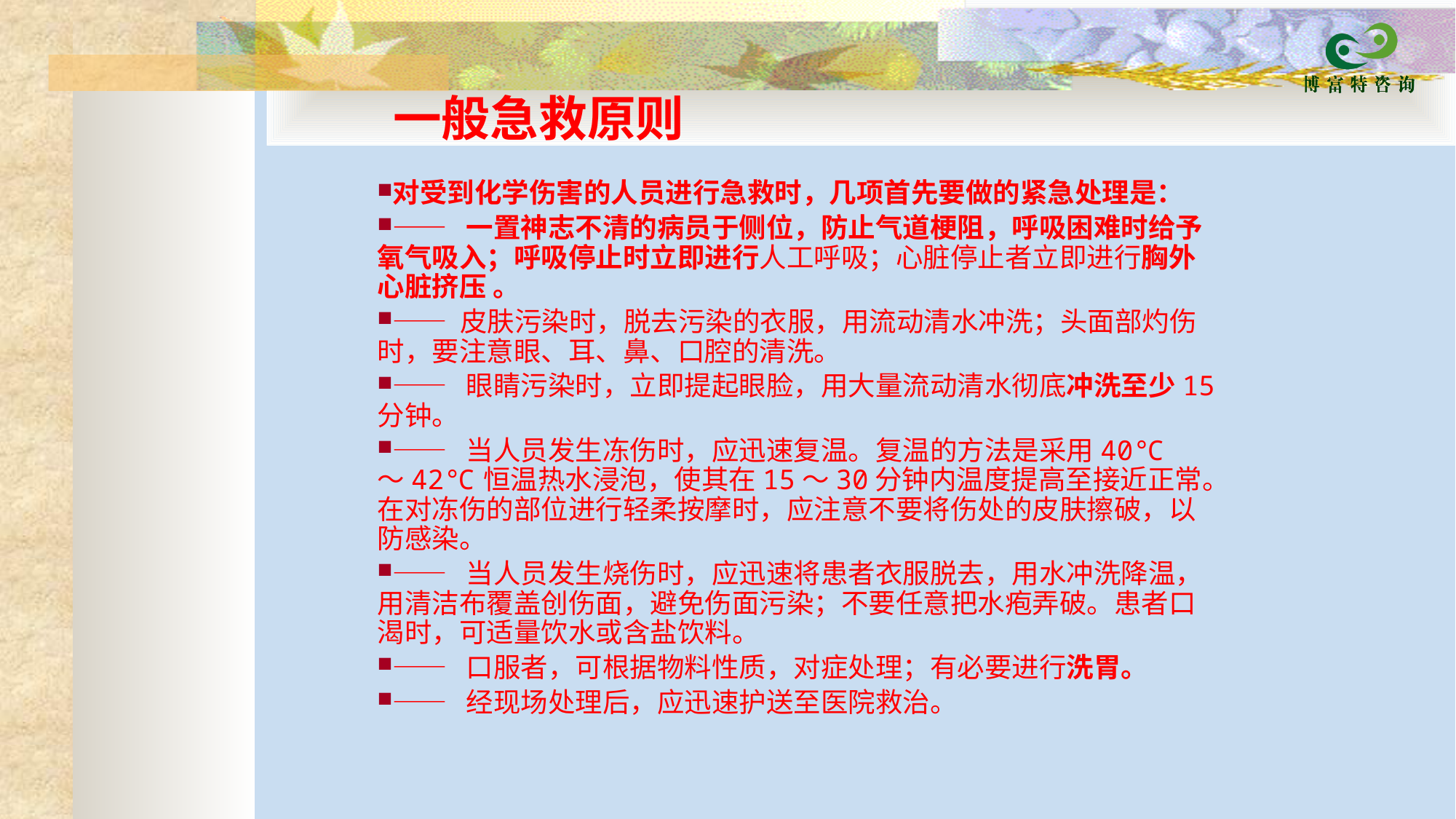

一般急救原则
对受到化学伤害的人员进行急救时，几项首先要做的紧急处理是：
——  一置神志不清的病员于侧位，防止气道梗阻，呼吸困难时给予氧气吸入；呼吸停止时立即进行人工呼吸；心脏停止者立即进行胸外心脏挤压 。
—— 皮肤污染时，脱去污染的衣服，用流动清水冲洗；头面部灼伤时，要注意眼、耳、鼻、口腔的清洗。
——  眼睛污染时，立即提起眼脸，用大量流动清水彻底冲洗至少15分钟。
——  当人员发生冻伤时，应迅速复温。复温的方法是采用40℃ ～42℃恒温热水浸泡，使其在15～30分钟内温度提高至接近正常。在对冻伤的部位进行轻柔按摩时，应注意不要将伤处的皮肤擦破，以防感染。
——  当人员发生烧伤时，应迅速将患者衣服脱去，用水冲洗降温，用清洁布覆盖创伤面，避免伤面污染；不要任意把水疱弄破。患者口渴时，可适量饮水或含盐饮料。
——  口服者，可根据物料性质，对症处理；有必要进行洗胃。
——  经现场处理后，应迅速护送至医院救治。